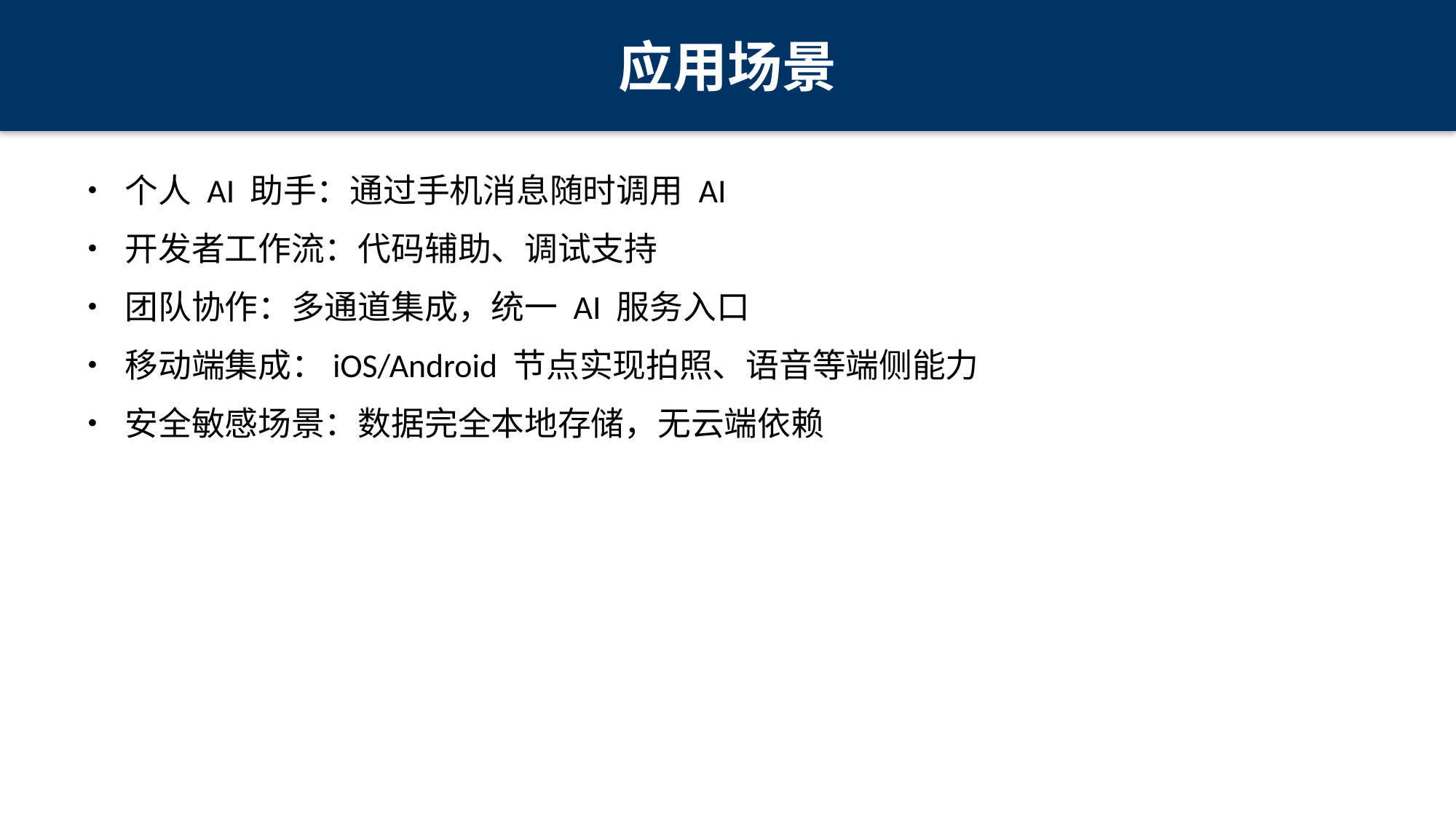

应用场景
• 个人 AI 助手：通过手机消息随时调用 AI
• 开发者工作流：代码辅助、调试支持
• 团队协作：多通道集成，统一 AI 服务入口
• 移动端集成：iOS/Android 节点实现拍照、语音等端侧能力
• 安全敏感场景：数据完全本地存储，无云端依赖